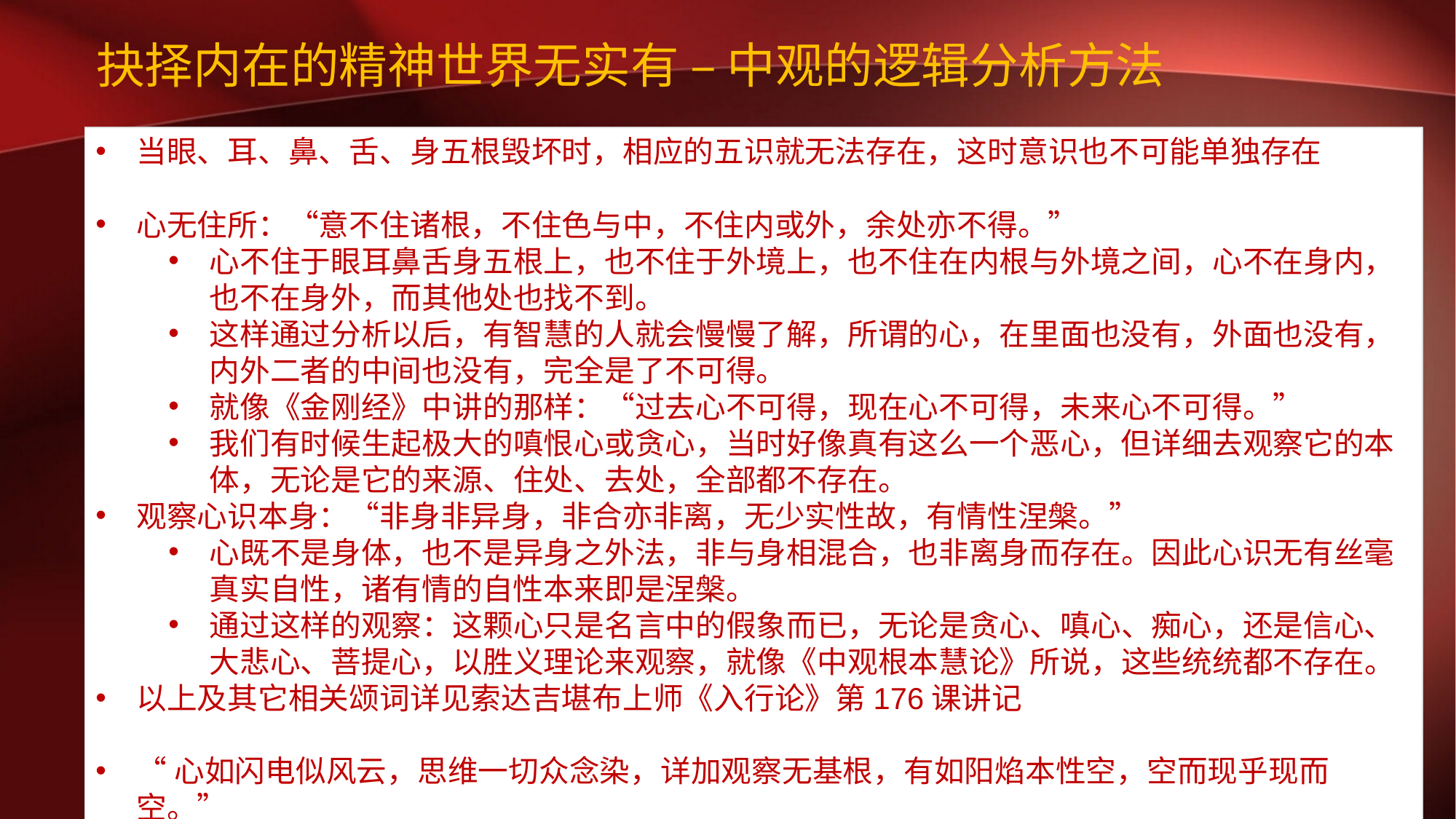

# 抉择内在的精神世界无实有 – 中观的逻辑分析方法
当眼、耳、鼻、舌、身五根毁坏时，相应的五识就无法存在，这时意识也不可能单独存在

心无住所：“意不住诸根，不住色与中，不住内或外，余处亦不得。”
心不住于眼耳鼻舌身五根上，也不住于外境上，也不住在内根与外境之间，心不在身内，也不在身外，而其他处也找不到。
这样通过分析以后，有智慧的人就会慢慢了解，所谓的心，在里面也没有，外面也没有，内外二者的中间也没有，完全是了不可得。
就像《金刚经》中讲的那样：“过去心不可得，现在心不可得，未来心不可得。”
我们有时候生起极大的嗔恨心或贪心，当时好像真有这么一个恶心，但详细去观察它的本体，无论是它的来源、住处、去处，全部都不存在。
观察心识本身：“非身非异身，非合亦非离，无少实性故，有情性涅槃。”
心既不是身体，也不是异身之外法，非与身相混合，也非离身而存在。因此心识无有丝毫真实自性，诸有情的自性本来即是涅槃。
通过这样的观察：这颗心只是名言中的假象而已，无论是贪心、嗔心、痴心，还是信心、大悲心、菩提心，以胜义理论来观察，就像《中观根本慧论》所说，这些统统都不存在。
以上及其它相关颂词详见索达吉堪布上师《入行论》第176课讲记

“心如闪电似风云，思维一切众念染，详加观察无基根，有如阳焰本性空，空而现乎现而空。”